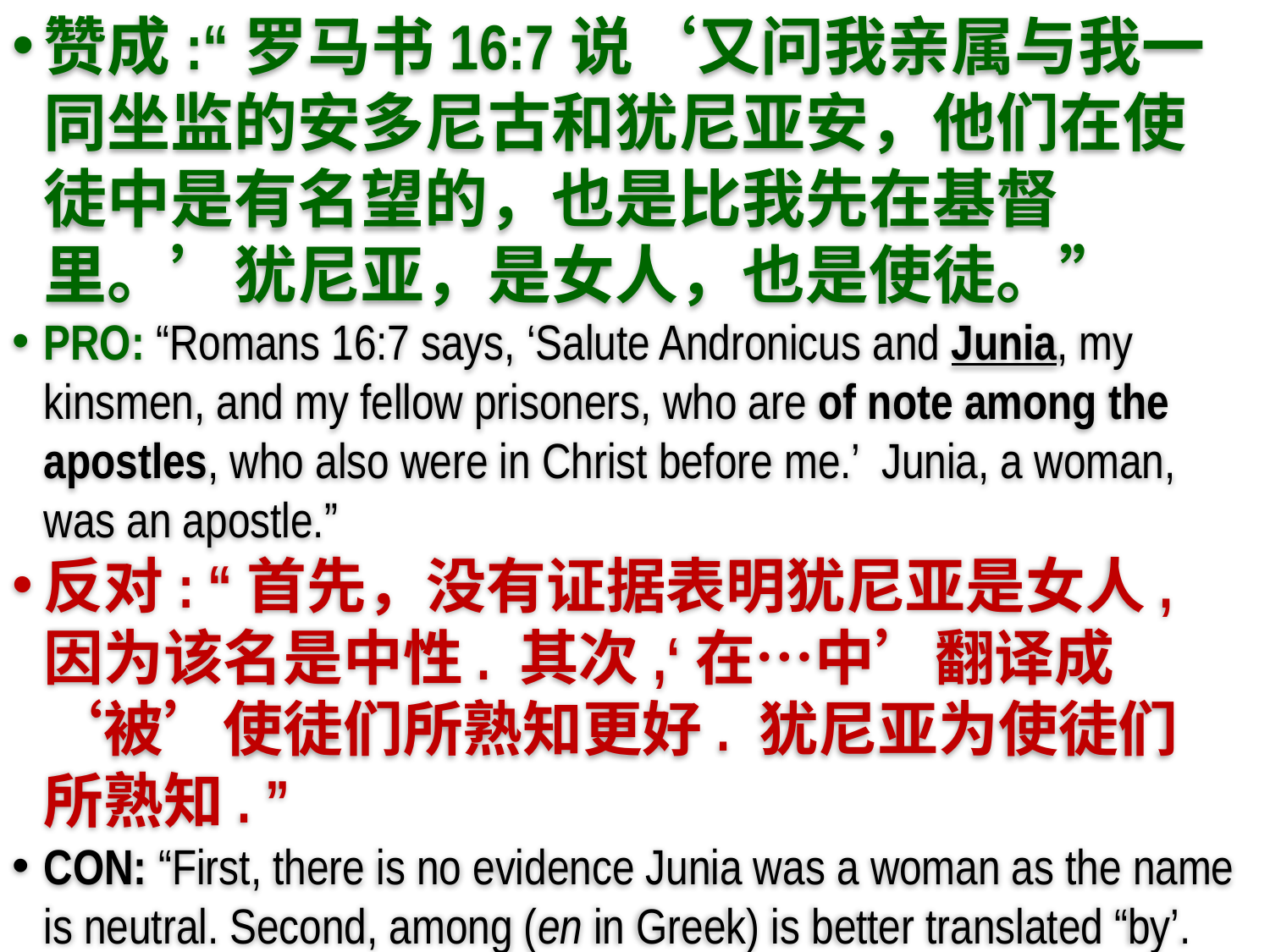

赞成:“罗马书16:7说‘又问我亲属与我一同坐监的安多尼古和犹尼亚安，他们在使徒中是有名望的，也是比我先在基督里。’犹尼亚，是女人，也是使徒。”
PRO: “Romans 16:7 says, ‘Salute Andronicus and Junia, my kinsmen, and my fellow prisoners, who are of note among the apostles, who also were in Christ before me.’  Junia, a woman,  was an apostle.”
反对: “首先，没有证据表明犹尼亚是女人, 因为该名是中性. 其次,‘在…中’翻译成‘被’使徒们所熟知更好. 犹尼亚为使徒们所熟知. ”
CON: “First, there is no evidence Junia was a woman as the name is neutral. Second, among (en in Greek) is better translated “by’.  Junia was well known BY the apostles.”